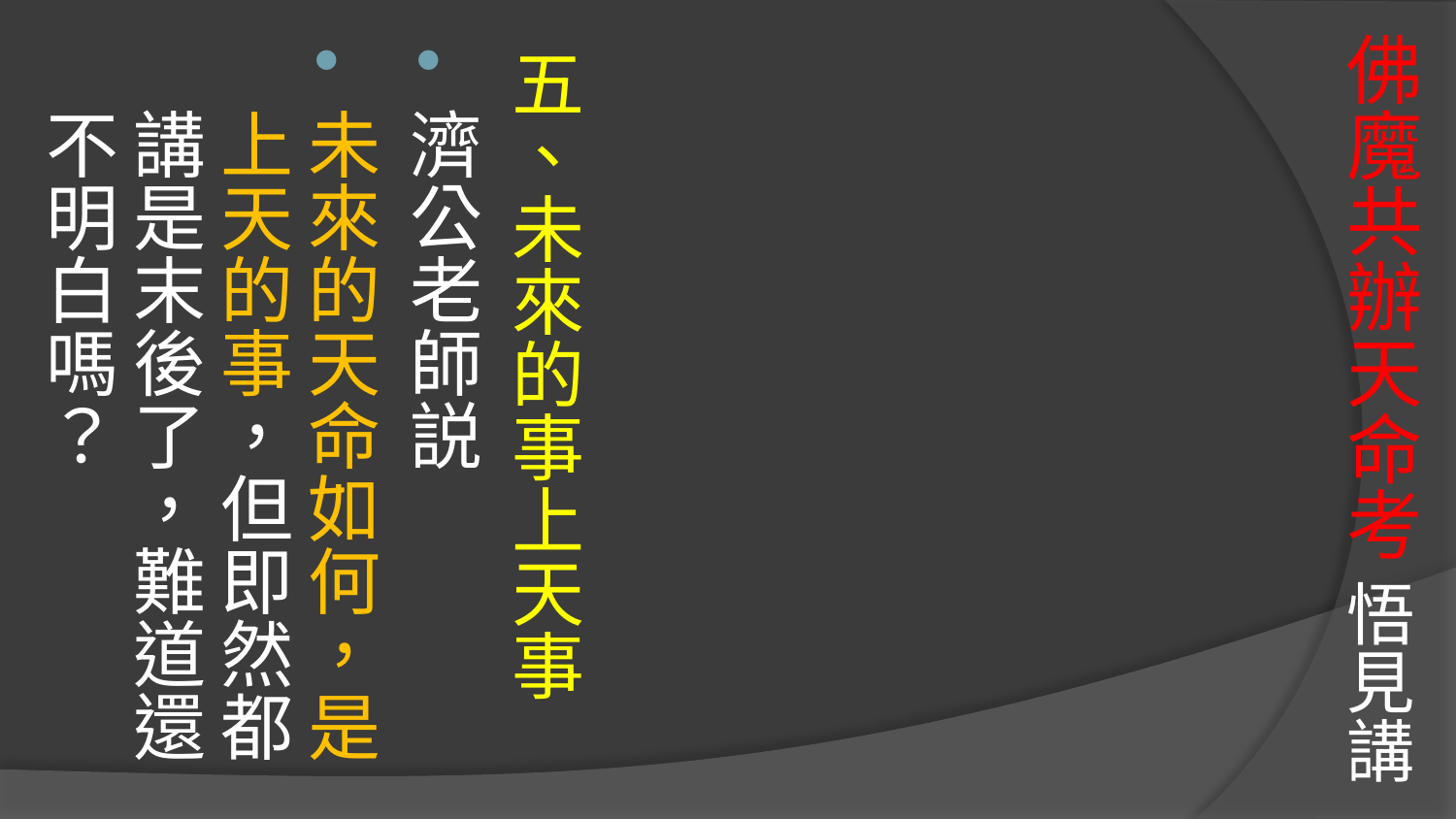

# 佛魔共辦天命考 悟見講
五、未來的事上天事
濟公老師説
未來的天命如何，是上天的事，但即然都講是末後了，難道還不明白嗎？